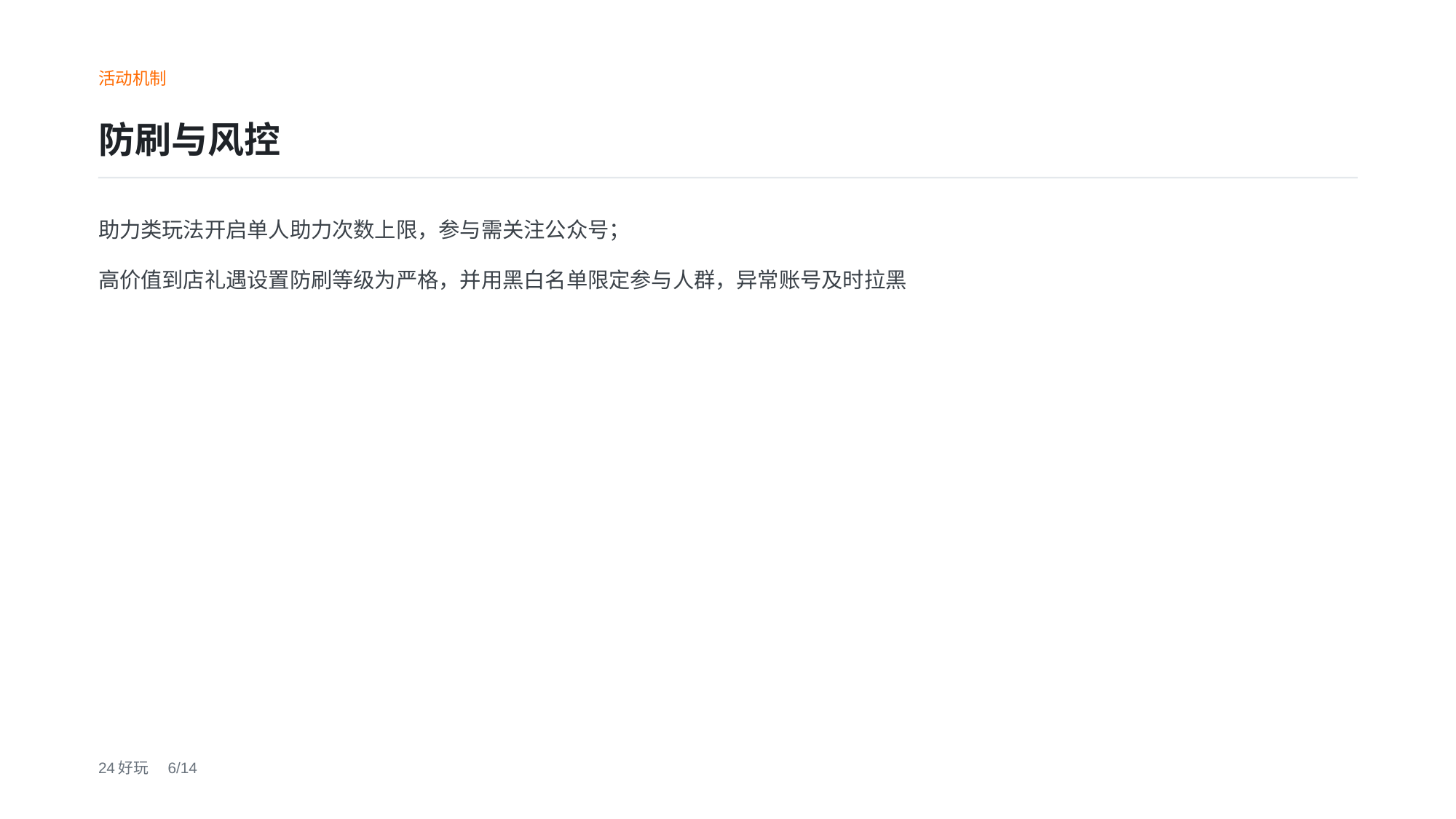

活动机制
防刷与风控

助力类玩法开启单人助力次数上限，参与需关注公众号；
高价值到店礼遇设置防刷等级为严格，并用黑白名单限定参与人群，异常账号及时拉黑
24好玩　6/14